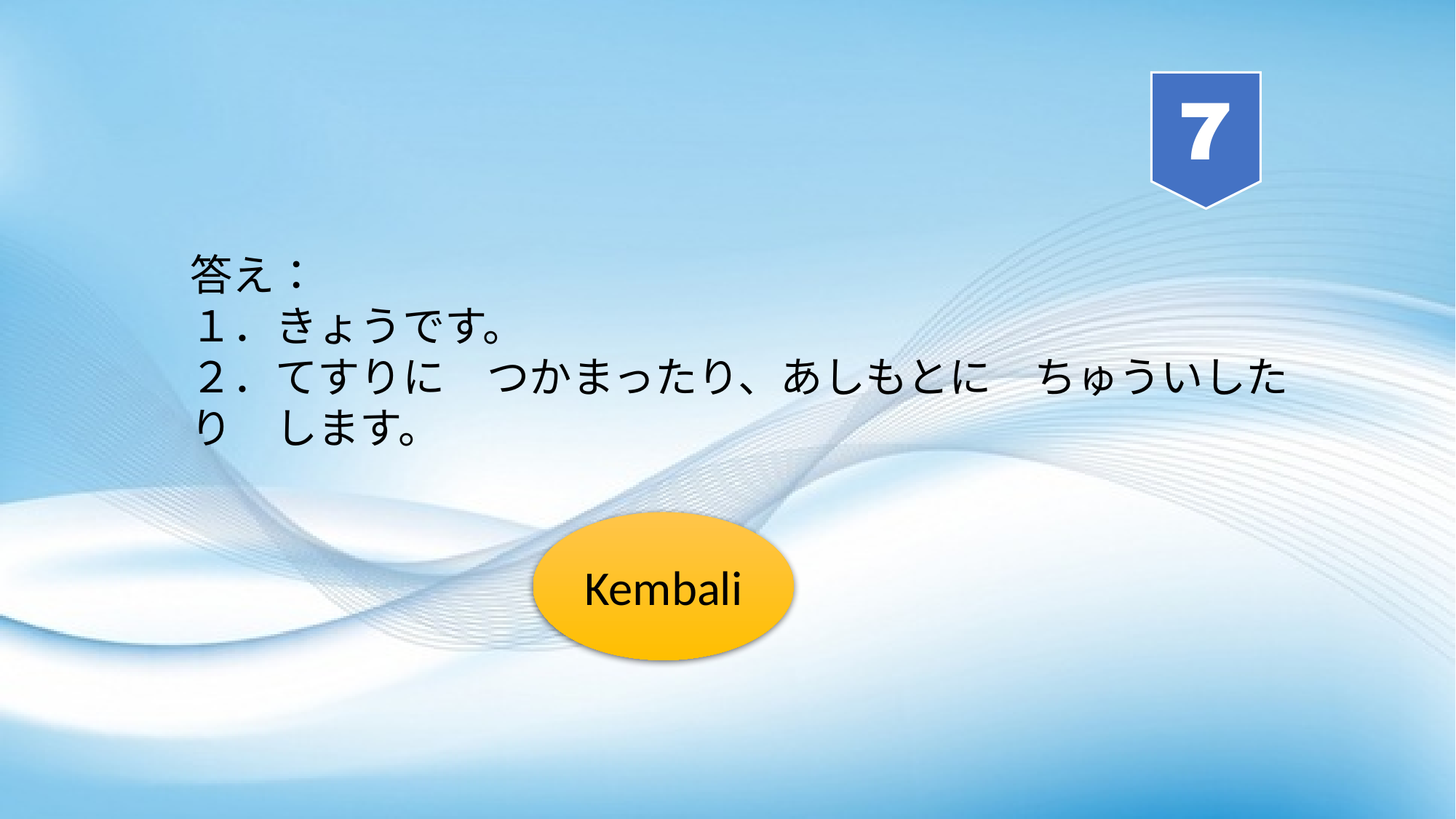

7
答え：
１．きょうです。
２．てすりに　つかまったり、あしもとに　ちゅういしたり　します。
Kembali